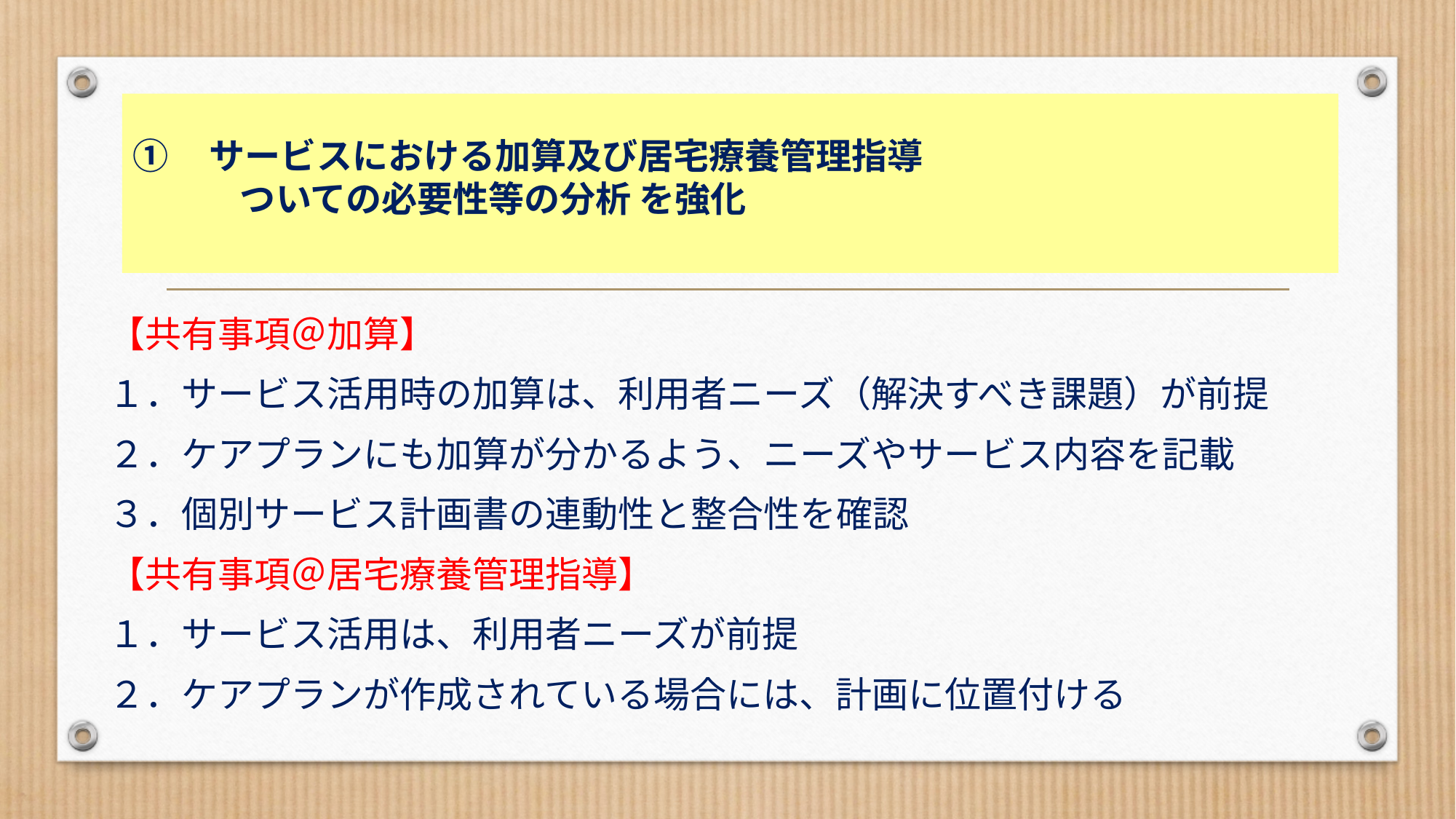

# ①　サービスにおける加算及び居宅療養管理指導　　　 　　　ついての必要性等の分析 を強化
【共有事項＠加算】
１．サービス活用時の加算は、利用者ニーズ（解決すべき課題）が前提
２．ケアプランにも加算が分かるよう、ニーズやサービス内容を記載
３．個別サービス計画書の連動性と整合性を確認
【共有事項＠居宅療養管理指導】
１．サービス活用は、利用者ニーズが前提
２．ケアプランが作成されている場合には、計画に位置付ける